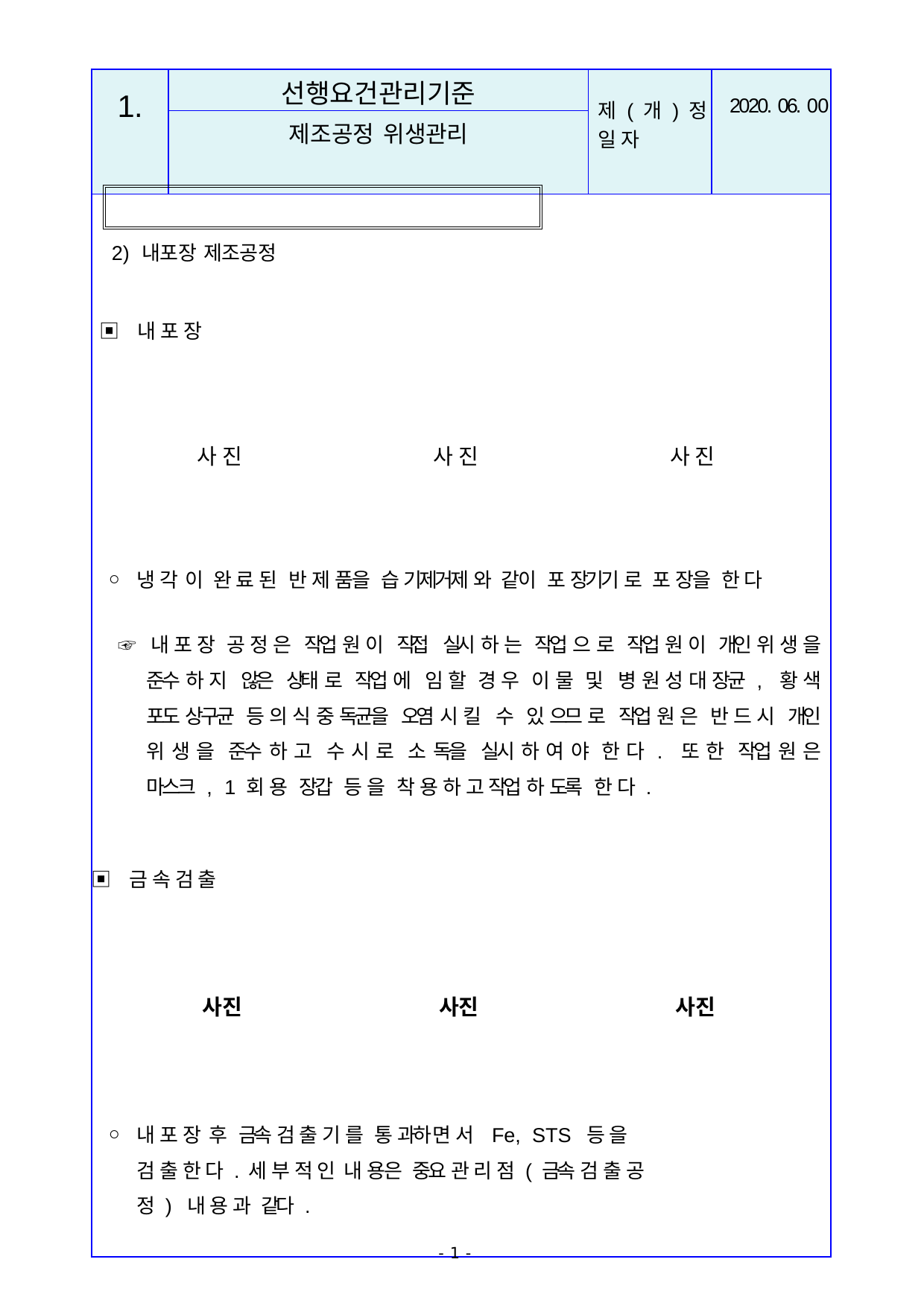

| 1. | 선행요건관리기준 | 제 ( 개 ) 정 일 자 | 2020. 06. 00 |
| --- | --- | --- | --- |
|  | 제조공정 위생관리 |  |  |
| 2) 내포장 제조공정 ▣ 내 포 장 사 진 사 진 사 진 냉 각 이 완 료 된 반 제 품을 습 기제거제 와 같이 포 장기기 로 포 장을 한 다 ☞ 내 포 장 공 정 은 작업 원 이 직접 실시 하 는 작업 으 로 작업 원 이 개인 위 생 을 준수 하 지 않은 상태 로 작업 에 임 할 경 우 이 물 및 병 원 성 대 장균 , 황 색 포도 상구균 등 의 식 중 독균을 오염 시 킬 수 있 으므 로 작업 원 은 반 드 시 개인 위 생 을 준수 하 고 수 시 로 소 독을 실시 하 여 야 한 다 . 또 한 작업 원 은 마스크 , 1 회 용 장갑 등 을 착 용 하 고 작업 하 도록 한 다 . ▣ 금 속 검 출 사진 사진 사진 내 포 장 후 금속 검 출 기 를 통 과하 면 서 Fe, STS 등 을 검 출 한 다 . 세 부 적 인 내 용은 중요 관 리 점 ( 금속 검 출 공 정 ) 내 용 과 같다 . |  |  |  |

- 1 -